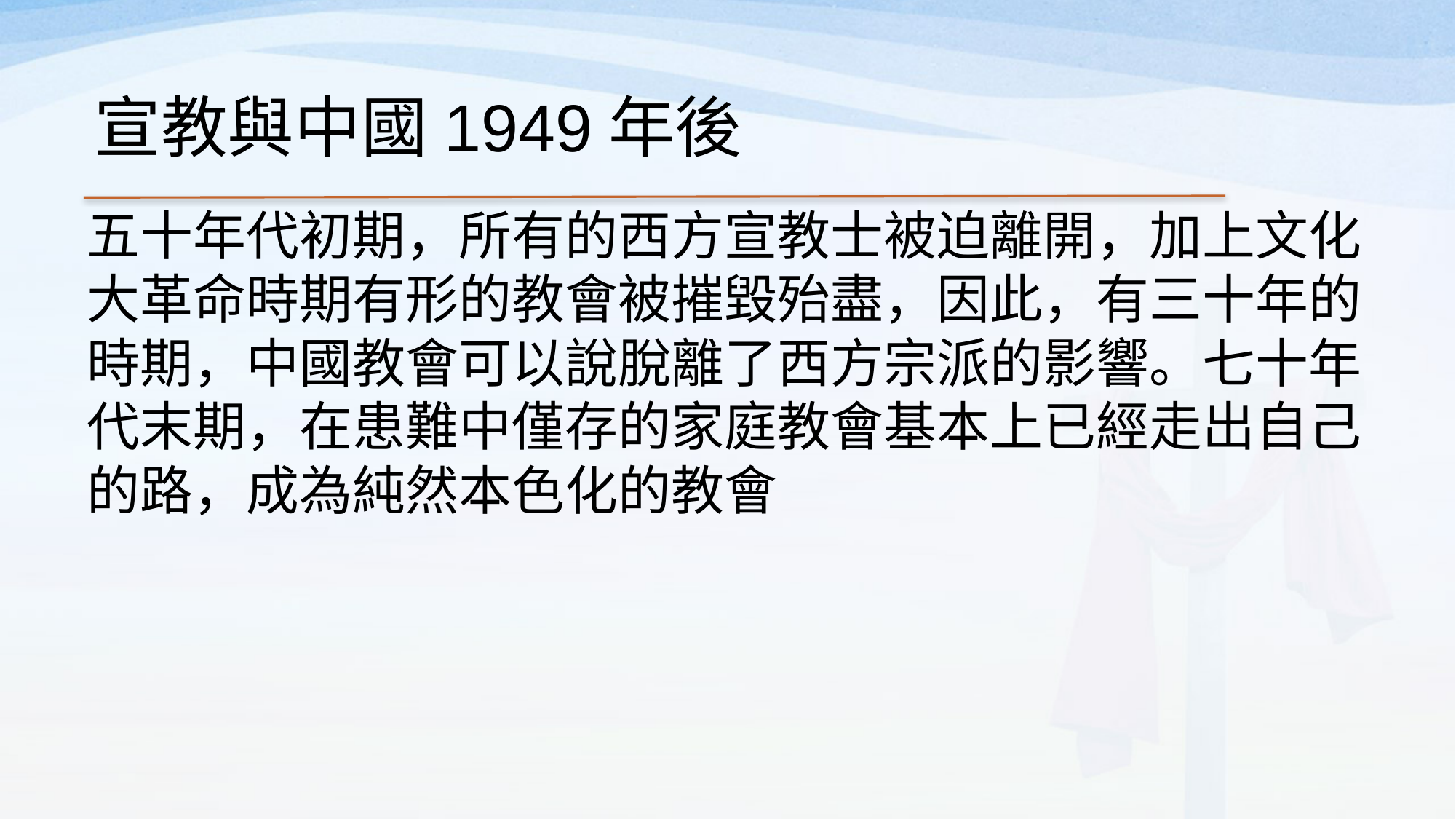

宣教與中國1949年後

五十年代初期，所有的西方宣教士被迫離開，加上文化大革命時期有形的教會被摧毀殆盡，因此，有三十年的時期，中國教會可以說脫離了西方宗派的影響。七十年代末期，在患難中僅存的家庭教會基本上已經走出自己的路，成為純然本色化的教會